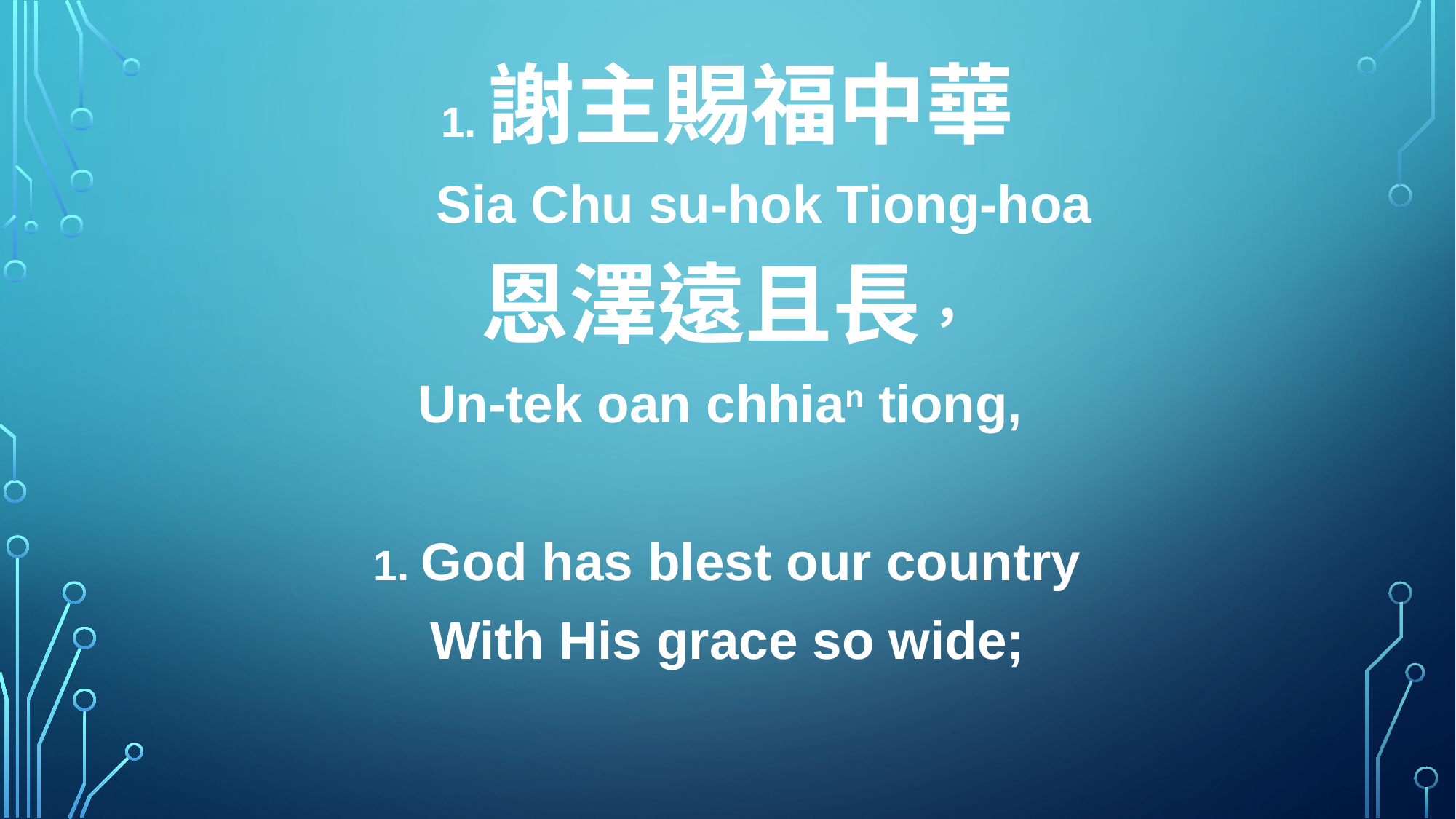

1.謝主賜福中華
     Sia Chu su-hok Tiong-hoa
恩澤遠且長，
Un-tek oan chhian tiong,

1. God has blest our country
With His grace so wide;